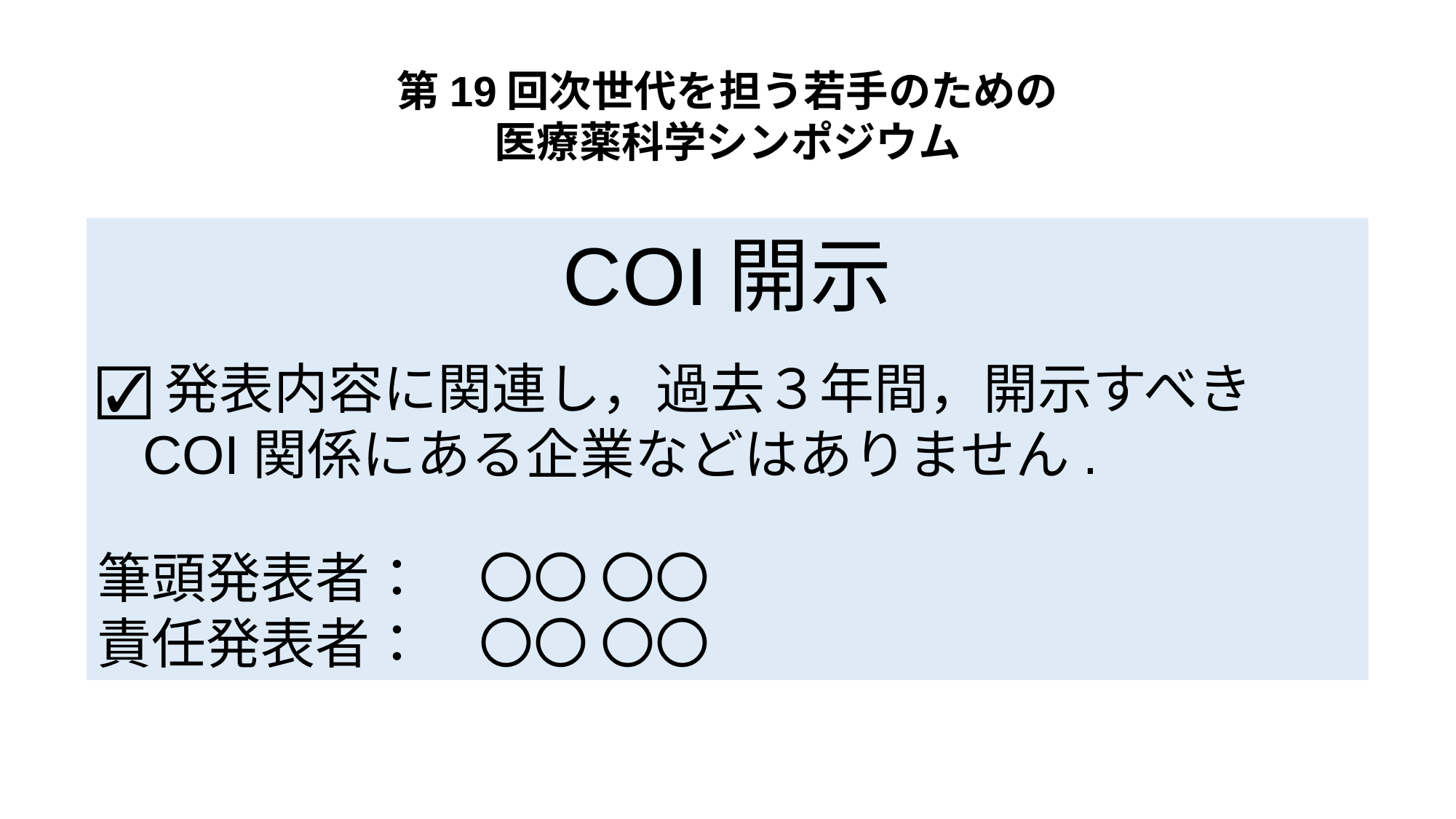

第19回次世代を担う若手のための
医療薬科学シンポジウム
COI開示

☑発表内容に関連し，過去３年間，開示すべき
   COI関係にある企業などはありません.

筆頭発表者：　〇〇 〇〇
責任発表者：　〇〇 〇〇